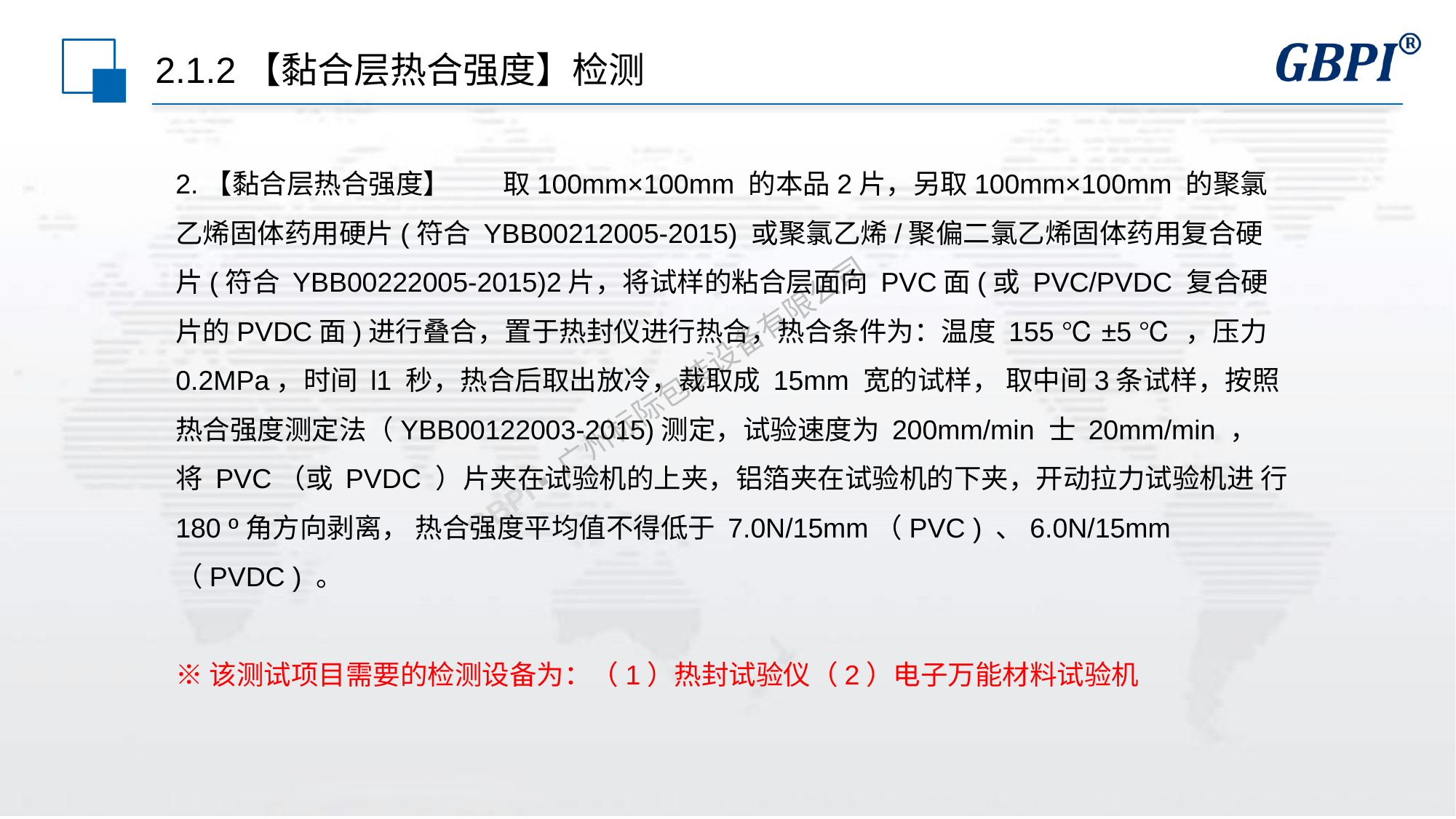

# 2.1.2【黏合层热合强度】检测
2.【黏合层热合强度】	取100mm×100mm 的本品2片，另取100mm×100mm 的聚氯乙烯固体药用硬片(符合 YBB00212005-2015) 或聚氯乙烯/聚偏二氯乙烯固体药用复合硬片(符合 YBB00222005-2015)2片，将试样的粘合层面向 PVC面(或 PVC/PVDC 复合硬片的PVDC面)进行叠合，置于热封仪进行热合，热合条件为：温度 155 ℃ ±5 ℃ ，压力0.2MPa，时间 l1 秒，热合后取出放冷，裁取成 15mm 宽的试样， 取中间3条试样，按照热合强度测定法（YBB00122003-2015)测定，试验速度为 200mm/min 士 20mm/min ， 将 PVC（或 PVDC ）片夹在试验机的上夹，铝箔夹在试验机的下夹，开动拉力试验机进 行 180 º角方向剥离， 热合强度平均值不得低于 7.0N/15mm（PVC ) 、6.0N/15mm （PVDC ) 。

※该测试项目需要的检测设备为：（1）热封试验仪（2）电子万能材料试验机